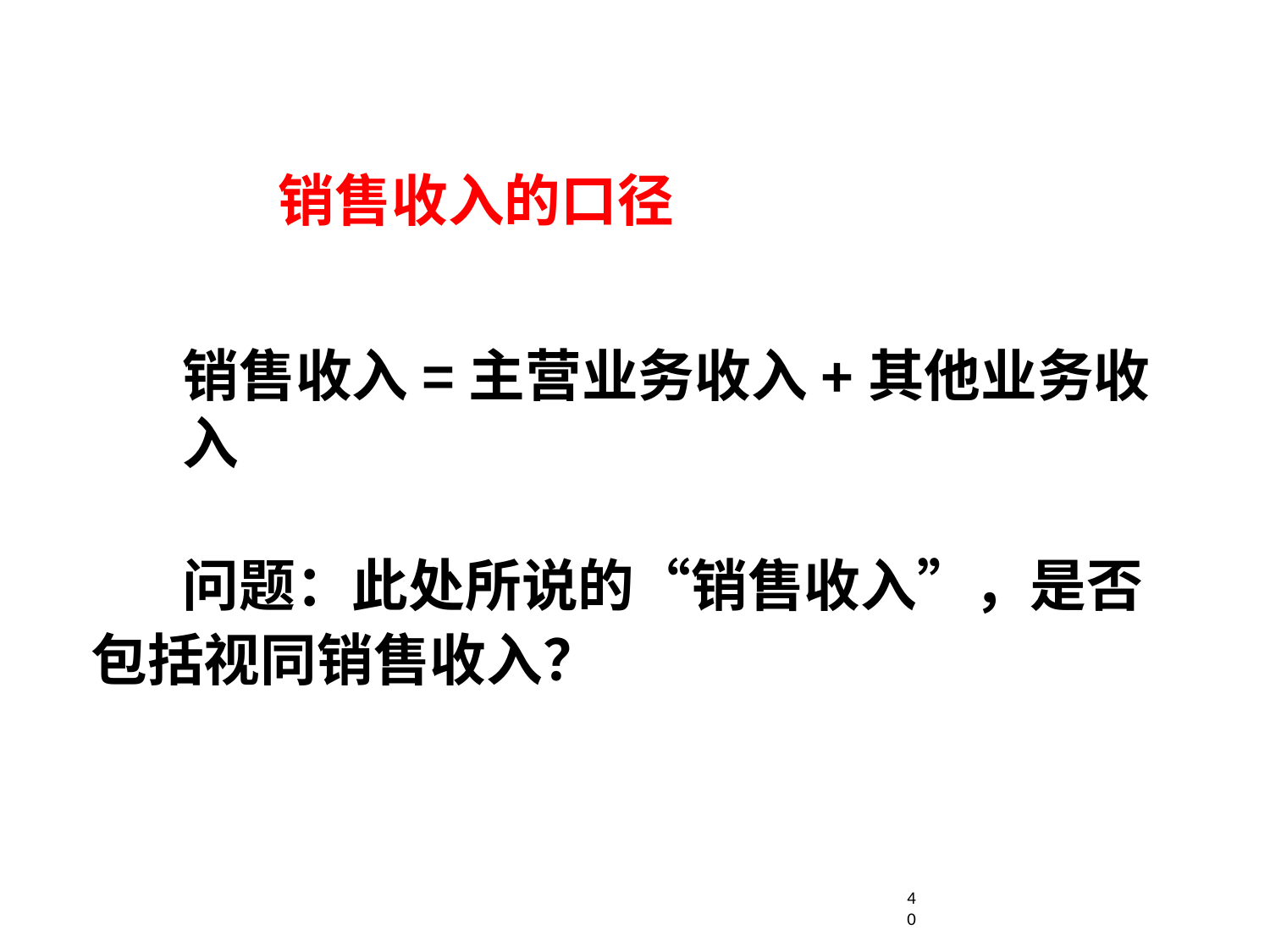

销售收入的口径
销售收入=主营业务收入+其他业务收入

问题：此处所说的“销售收入”，是否包括视同销售收入？
40